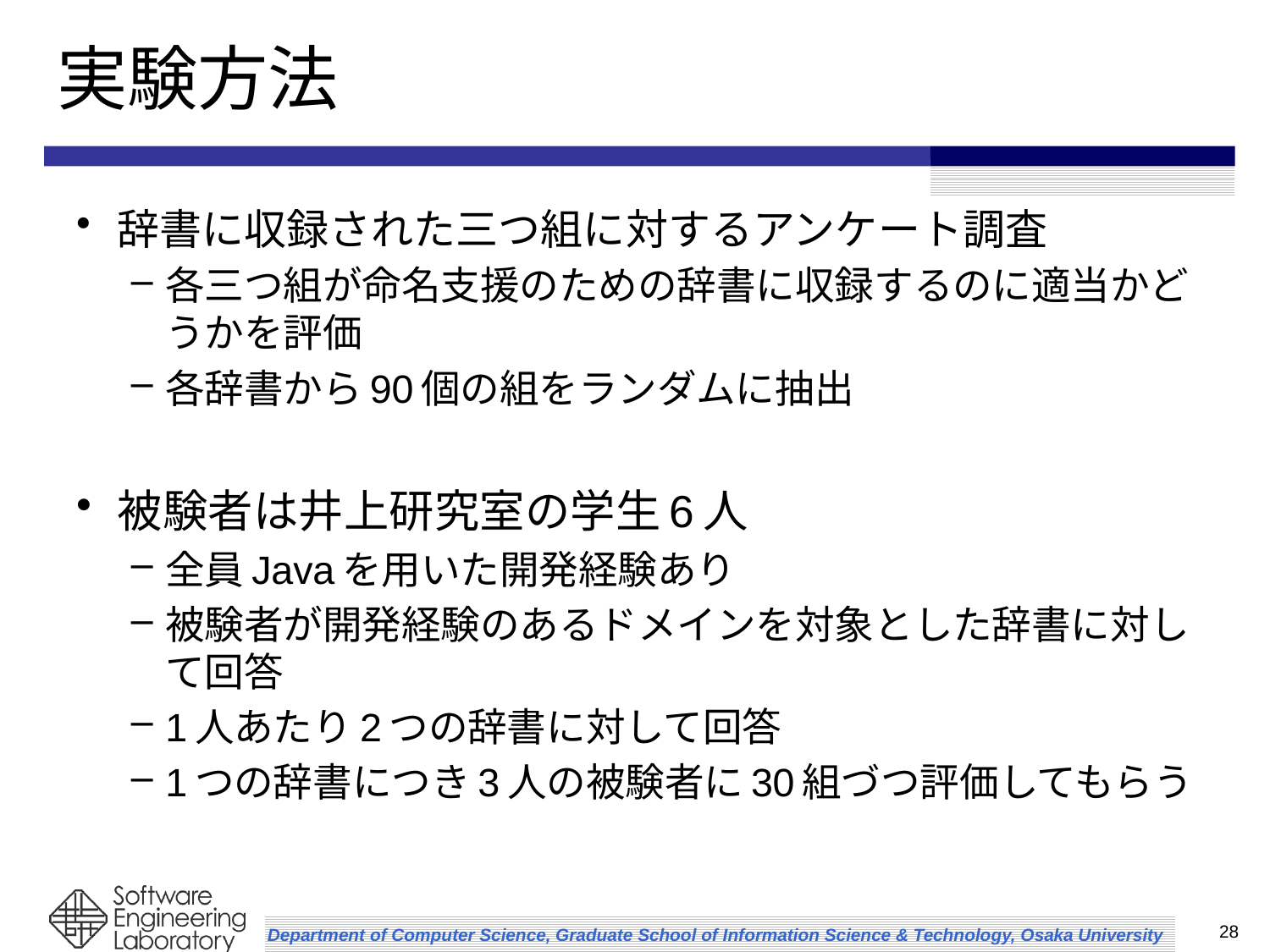

# 実験方法
辞書に収録された三つ組に対するアンケート調査
各三つ組が命名支援のための辞書に収録するのに適当かどうかを評価
各辞書から90個の組をランダムに抽出

被験者は井上研究室の学生6人
全員Javaを用いた開発経験あり
被験者が開発経験のあるドメインを対象とした辞書に対して回答
1人あたり2つの辞書に対して回答
1つの辞書につき3人の被験者に30組づつ評価してもらう
28